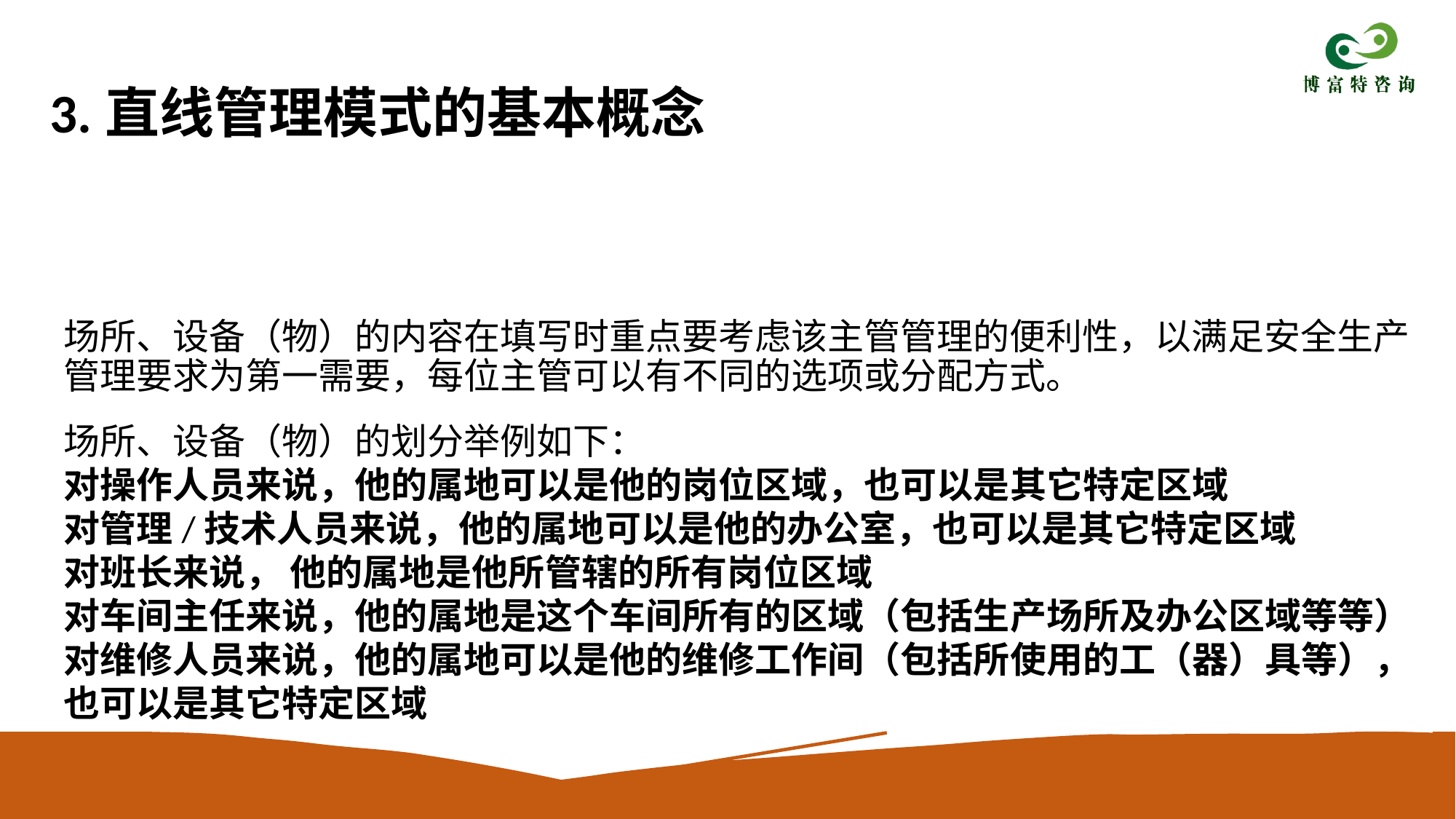

3.直线管理模式的基本概念
# 场所、设备（物）的内容在填写时重点要考虑该主管管理的便利性，以满足安全生产管理要求为第一需要，每位主管可以有不同的选项或分配方式。
场所、设备（物）的划分举例如下：
对操作人员来说，他的属地可以是他的岗位区域，也可以是其它特定区域
对管理/技术人员来说，他的属地可以是他的办公室，也可以是其它特定区域
对班长来说， 他的属地是他所管辖的所有岗位区域
对车间主任来说，他的属地是这个车间所有的区域（包括生产场所及办公区域等等）
对维修人员来说，他的属地可以是他的维修工作间（包括所使用的工（器）具等），也可以是其它特定区域